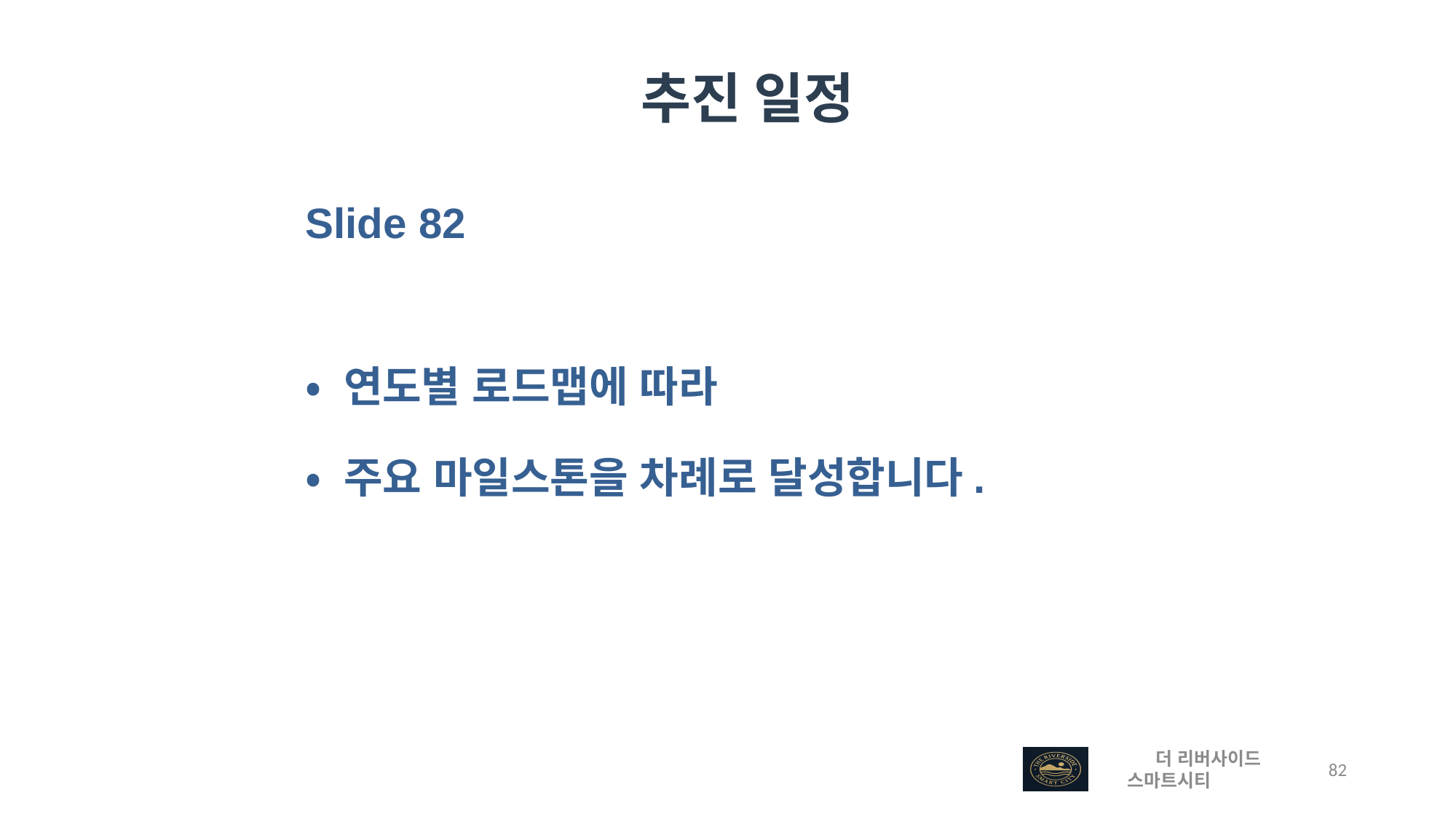

추진 일정
Slide 82

• 연도별 로드맵에 따라
• 주요 마일스톤을 차례로 달성합니다.
             더 리버사이드 스마트시티
  82